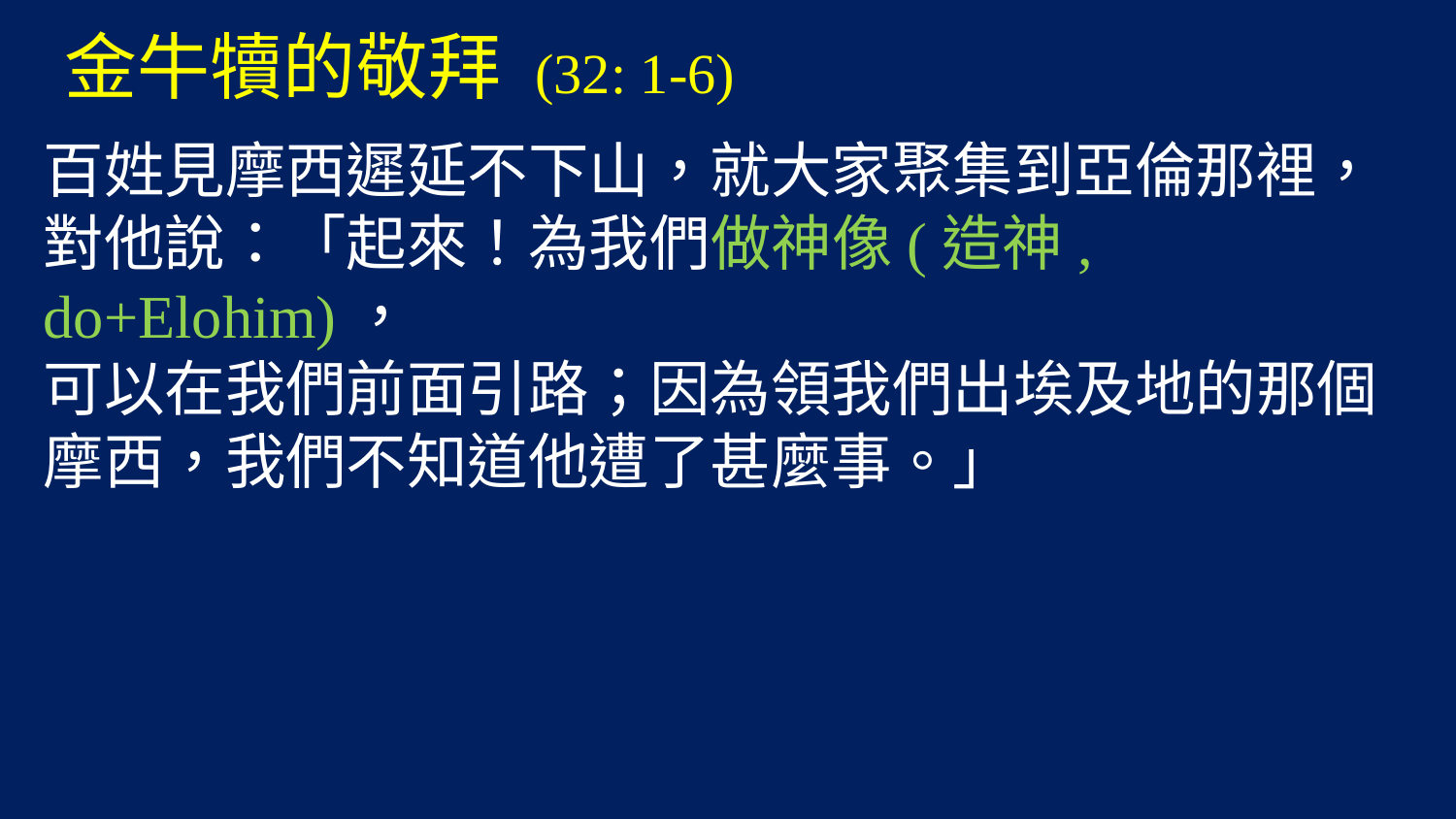

金牛犢的敬拜 (32: 1-6)

百姓見摩西遲延不下山，就大家聚集到亞倫那裡，
對他說：「起來！為我們做神像(造神, do+Elohim)，
可以在我們前面引路；因為領我們出埃及地的那個
摩西，我們不知道他遭了甚麼事。」